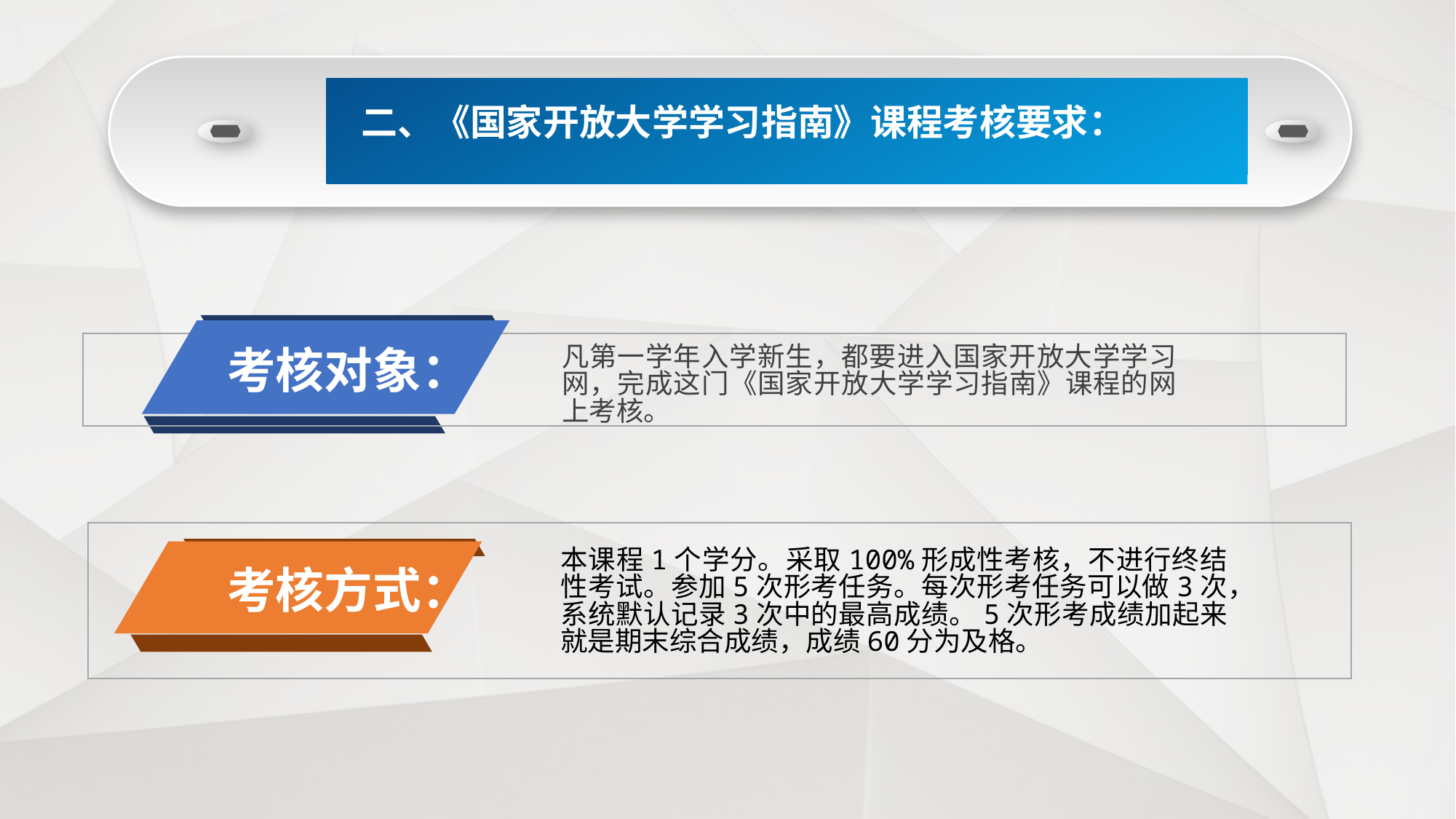

二、《国家开放大学学习指南》课程考核要求：

考核对象：
凡第一学年入学新生，都要进入国家开放大学学习网，完成这门《国家开放大学学习指南》课程的网上考核。

本课程1个学分。采取100%形成性考核，不进行终结性考试。参加5次形考任务。每次形考任务可以做3次，系统默认记录3次中的最高成绩。5次形考成绩加起来就是期末综合成绩，成绩60分为及格。
考核方式：